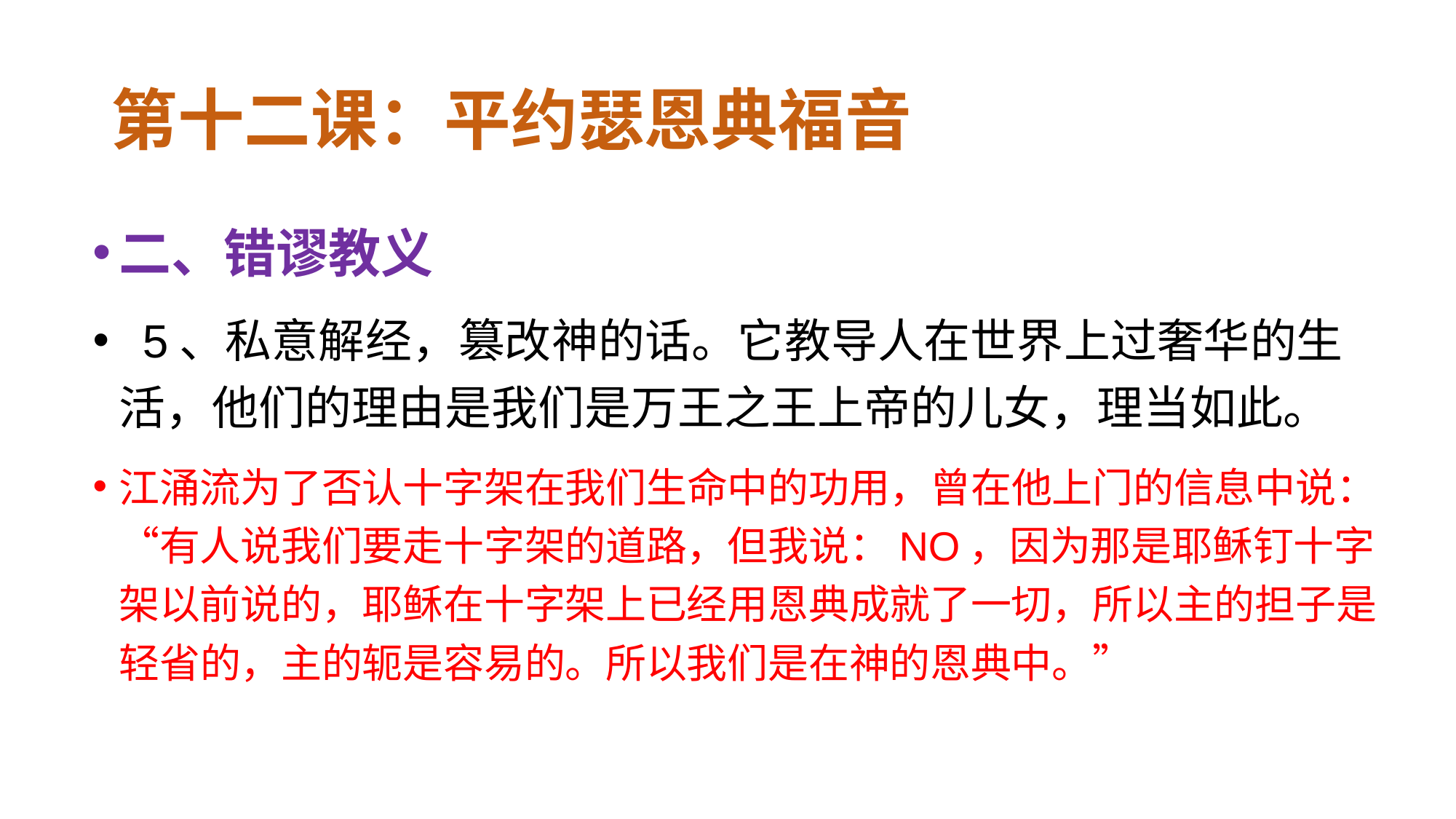

# 第十二课：平约瑟恩典福音
二、错谬教义
  5、私意解经，篡改神的话。它教导人在世界上过奢华的生活，他们的理由是我们是万王之王上帝的儿女，理当如此。
江涌流为了否认十字架在我们生命中的功用，曾在他上门的信息中说：“有人说我们要走十字架的道路，但我说：NO，因为那是耶稣钉十字架以前说的，耶稣在十字架上已经用恩典成就了一切，所以主的担子是轻省的，主的轭是容易的。所以我们是在神的恩典中。”